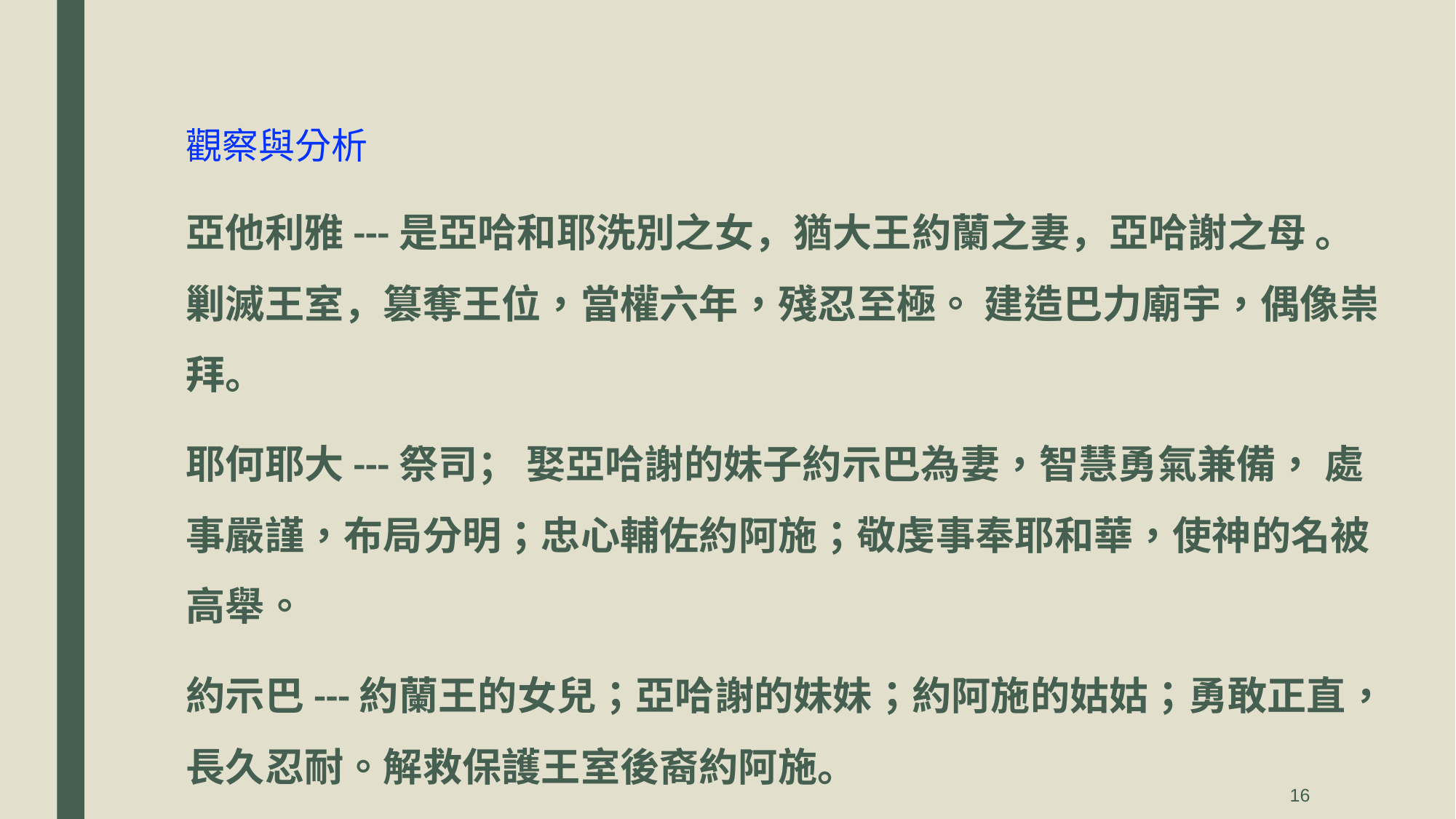

觀察與分析
亞他利雅---是亞哈和耶洗別之女，猶大王約蘭之妻，亞哈謝之母 。 剿滅王室，篡奪王位，當權六年，殘忍至極。 建造巴力廟宇，偶像崇拜。
耶何耶大---祭司； 娶亞哈謝的妹子約示巴為妻，智慧勇氣兼備， 處事嚴謹，布局分明；忠心輔佐約阿施；敬虔事奉耶和華，使神的名被高舉。
約示巴---約蘭王的女兒；亞哈謝的妹妹；約阿施的姑姑；勇敢正直，長久忍耐。解救保護王室後裔約阿施。
16